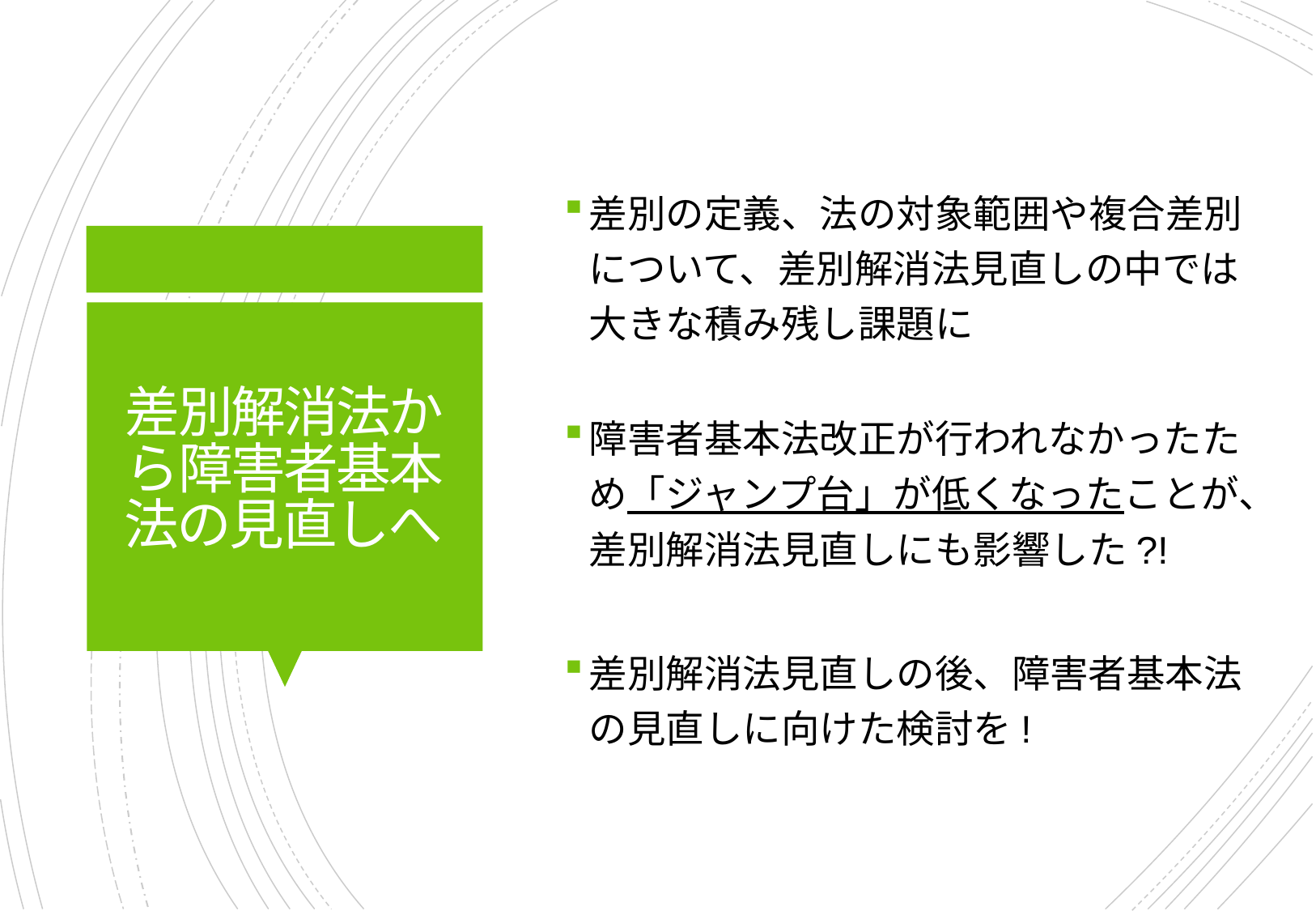

差別の定義、法の対象範囲や複合差別について、差別解消法見直しの中では大きな積み残し課題に
障害者基本法改正が行われなかったため「ジャンプ台」が低くなったことが、差別解消法見直しにも影響した?!
差別解消法見直しの後、障害者基本法の見直しに向けた検討を!
# 差別解消法から障害者基本法の見直しへ